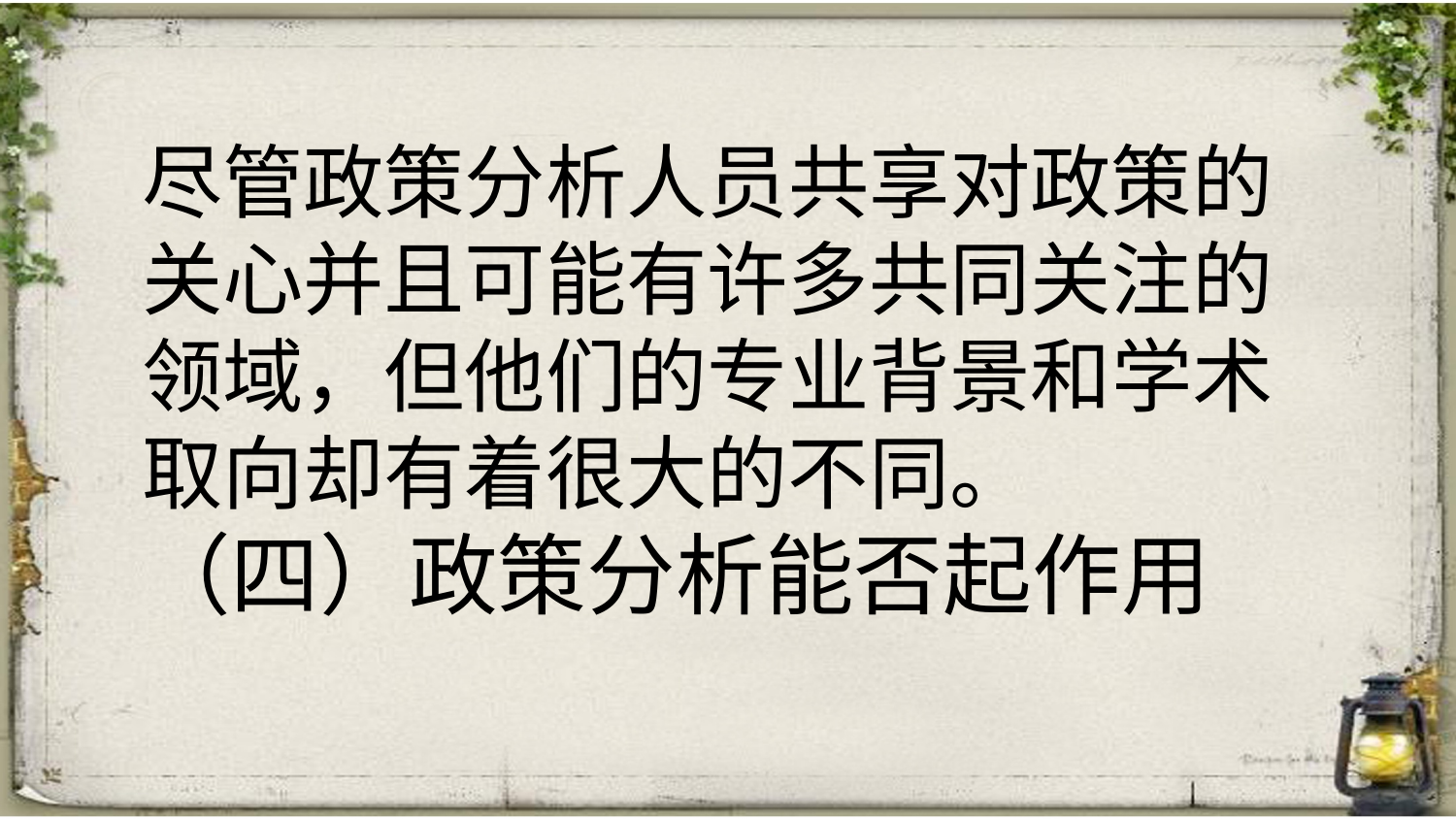

尽管政策分析人员共享对政策的关心并且可能有许多共同关注的领域，但他们的专业背景和学术取向却有着很大的不同。
（四）政策分析能否起作用